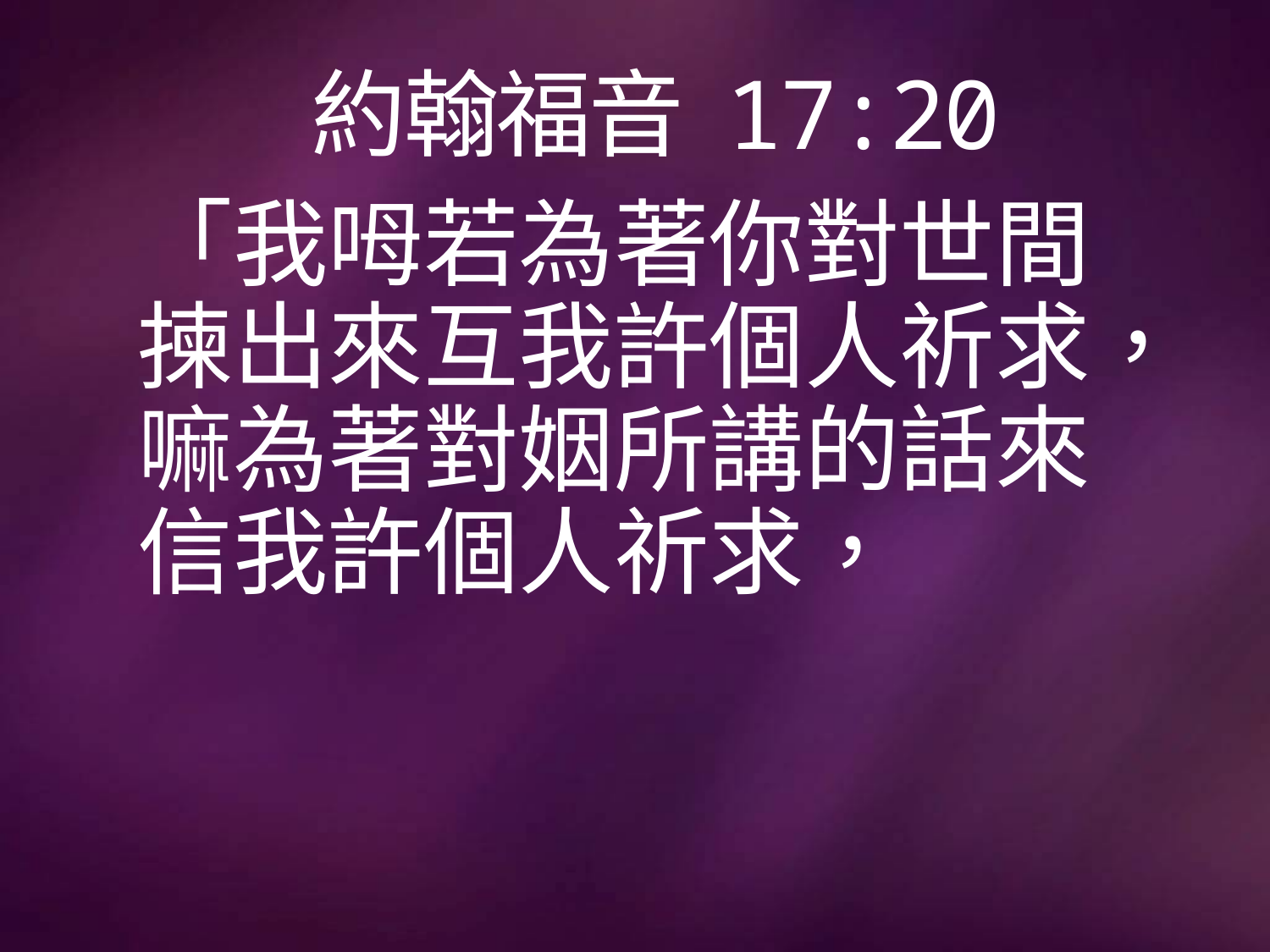

# 約翰福音 17:20
「我呣若為著你對世間揀出來互我許個人祈求，嘛為著對姻所講的話來信我許個人祈求，